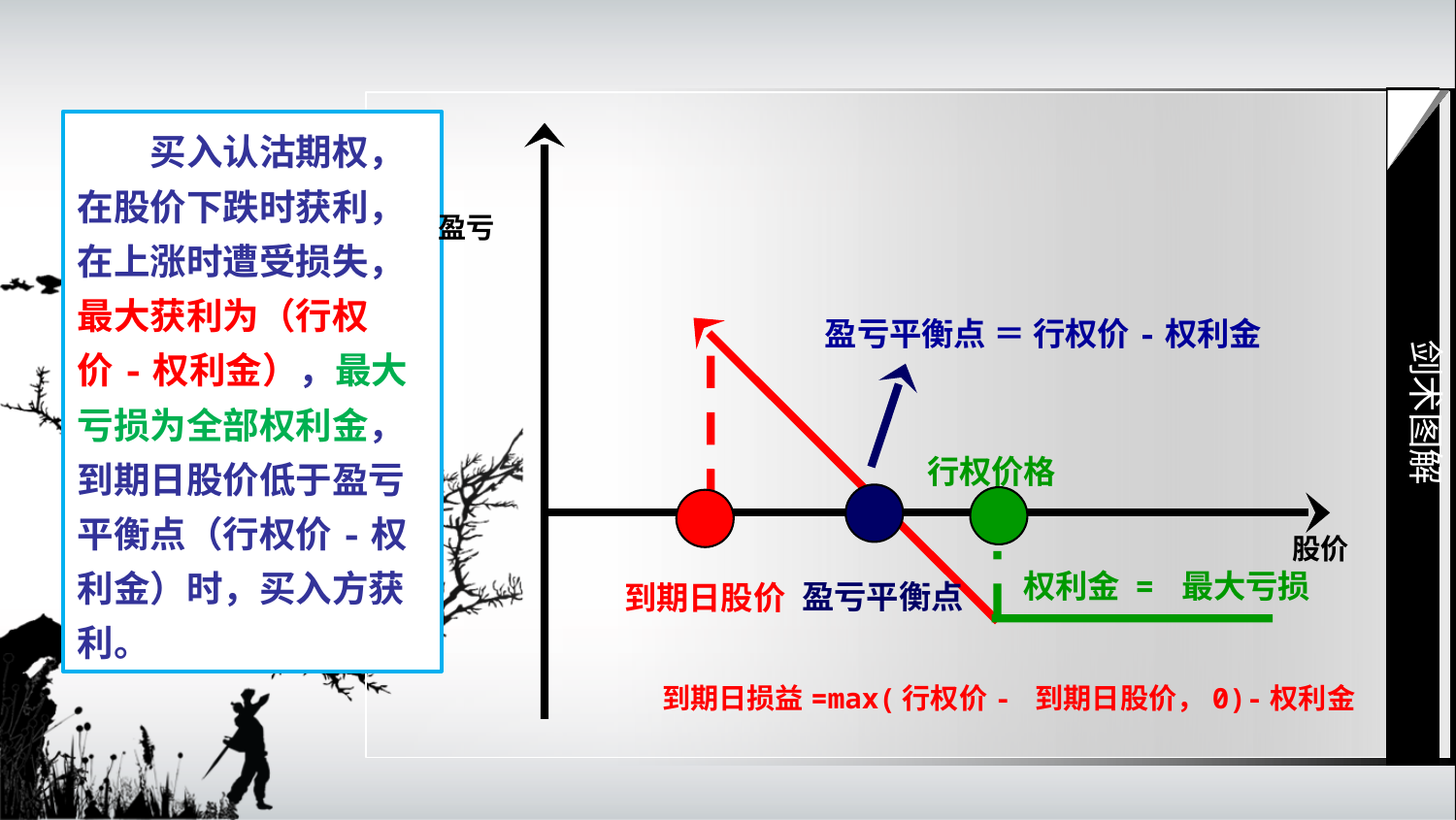

剑术图解
买入认沽期权，在股价下跌时获利，在上涨时遭受损失，最大获利为（行权价-权利金），最大亏损为全部权利金，到期日股价低于盈亏平衡点（行权价-权利金）时，买入方获利。

盈亏
盈亏平衡点 ＝ 行权价-权利金

行权价格

到期日股价

股价
权利金 = 最大亏损
盈亏平衡点

到期日损益=max(行权价- 到期日股价，0)-权利金